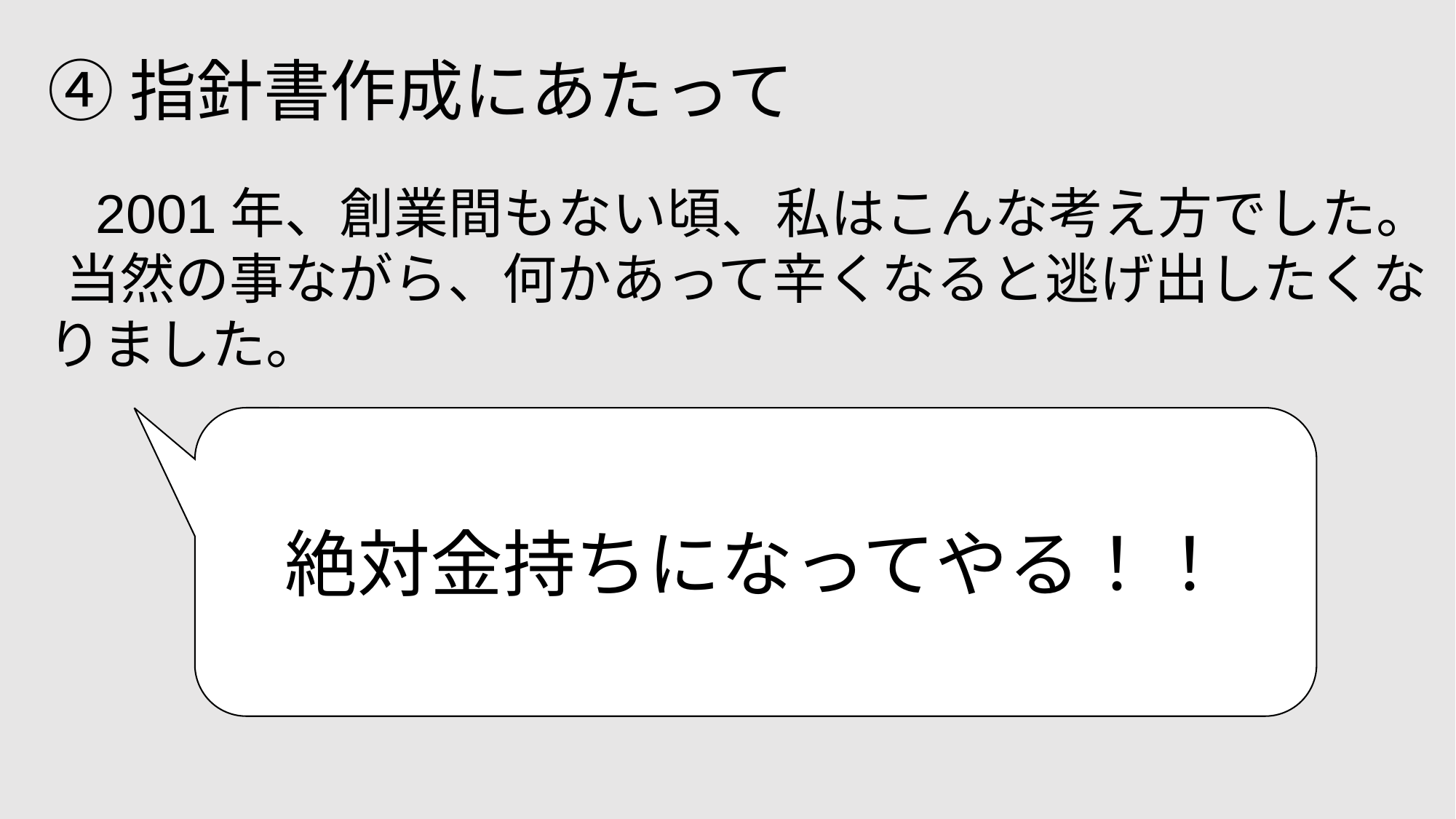

④指針書作成にあたって
  2001年、創業間もない頃、私はこんな考え方でした。
当然の事ながら、何かあって辛くなると逃げ出したくなりました。
絶対金持ちになってやる！！